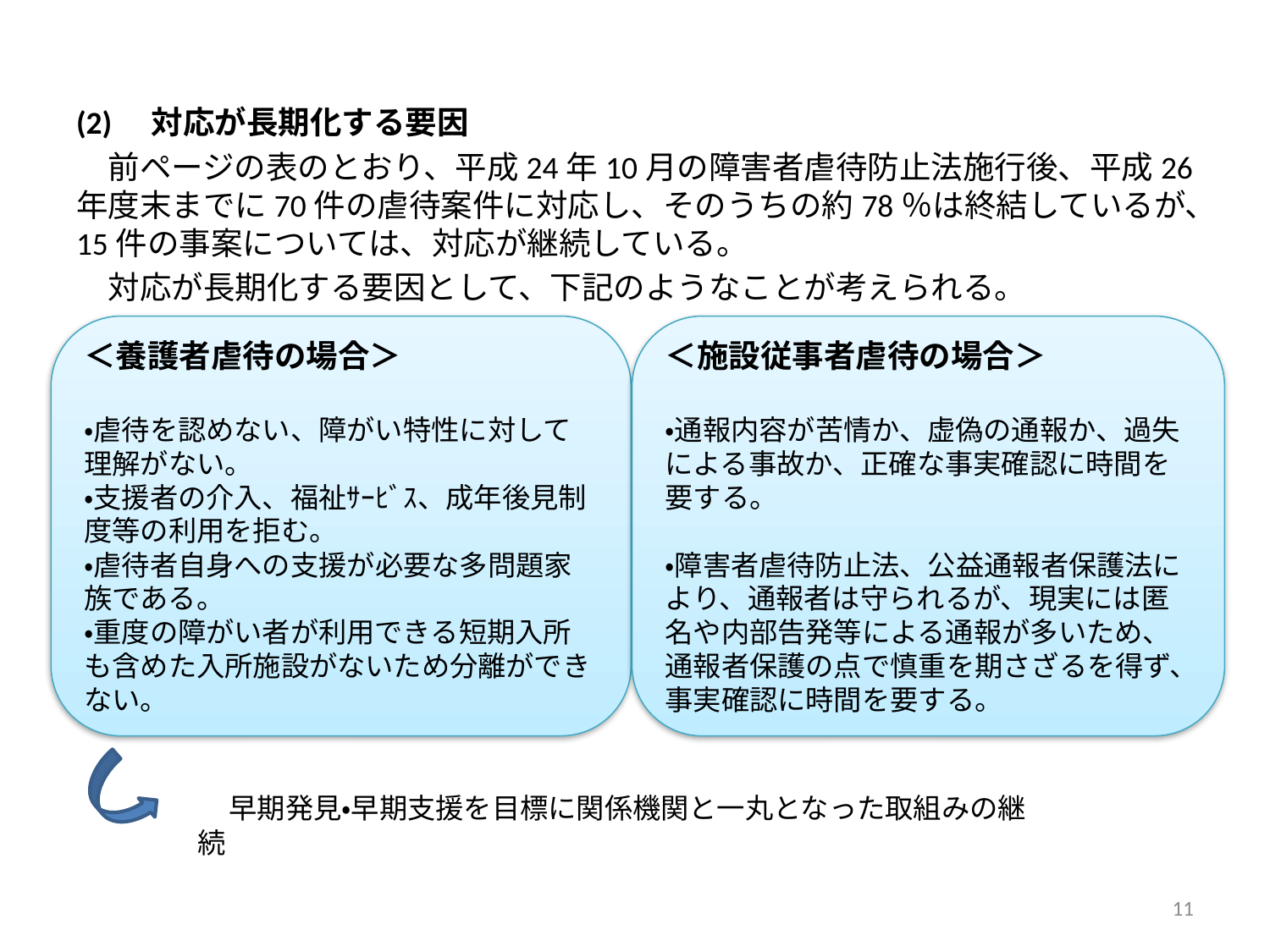

#
(2)　対応が長期化する要因
　前ページの表のとおり、平成24年10月の障害者虐待防止法施行後、平成26年度末までに70件の虐待案件に対応し、そのうちの約78％は終結しているが、15件の事案については、対応が継続している。
　対応が長期化する要因として、下記のようなことが考えられる。

＜養護者虐待の場合＞

・虐待を認めない、障がい特性に対して理解がない。
・支援者の介入、福祉ｻｰﾋﾞｽ、成年後見制度等の利用を拒む。
・虐待者自身への支援が必要な多問題家族である。
・重度の障がい者が利用できる短期入所も含めた入所施設がないため分離ができない。
＜施設従事者虐待の場合＞

・通報内容が苦情か、虚偽の通報か、過失による事故か、正確な事実確認に時間を要する。

・障害者虐待防止法、公益通報者保護法により、通報者は守られるが、現実には匿名や内部告発等による通報が多いため、通報者保護の点で慎重を期さざるを得ず、事実確認に時間を要する。

　早期発見・早期支援を目標に関係機関と一丸となった取組みの継続
11